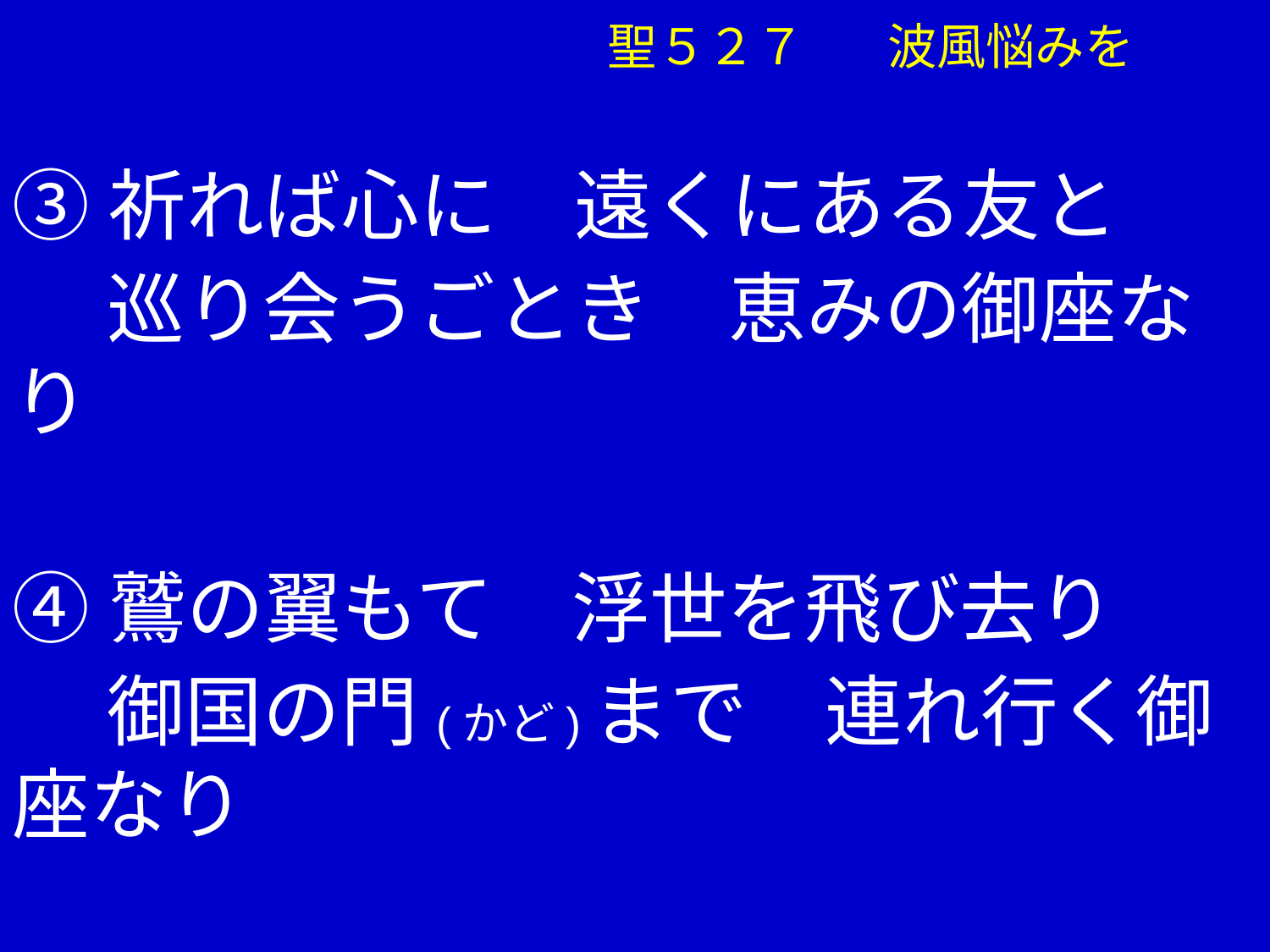

聖５２７   　波風悩みを
③祈れば心に　遠くにある友と
　 巡り会うごとき　恵みの御座なり

④鷲の翼もて　浮世を飛び去り
　 御国の門(かど)まで　連れ行く御座なり